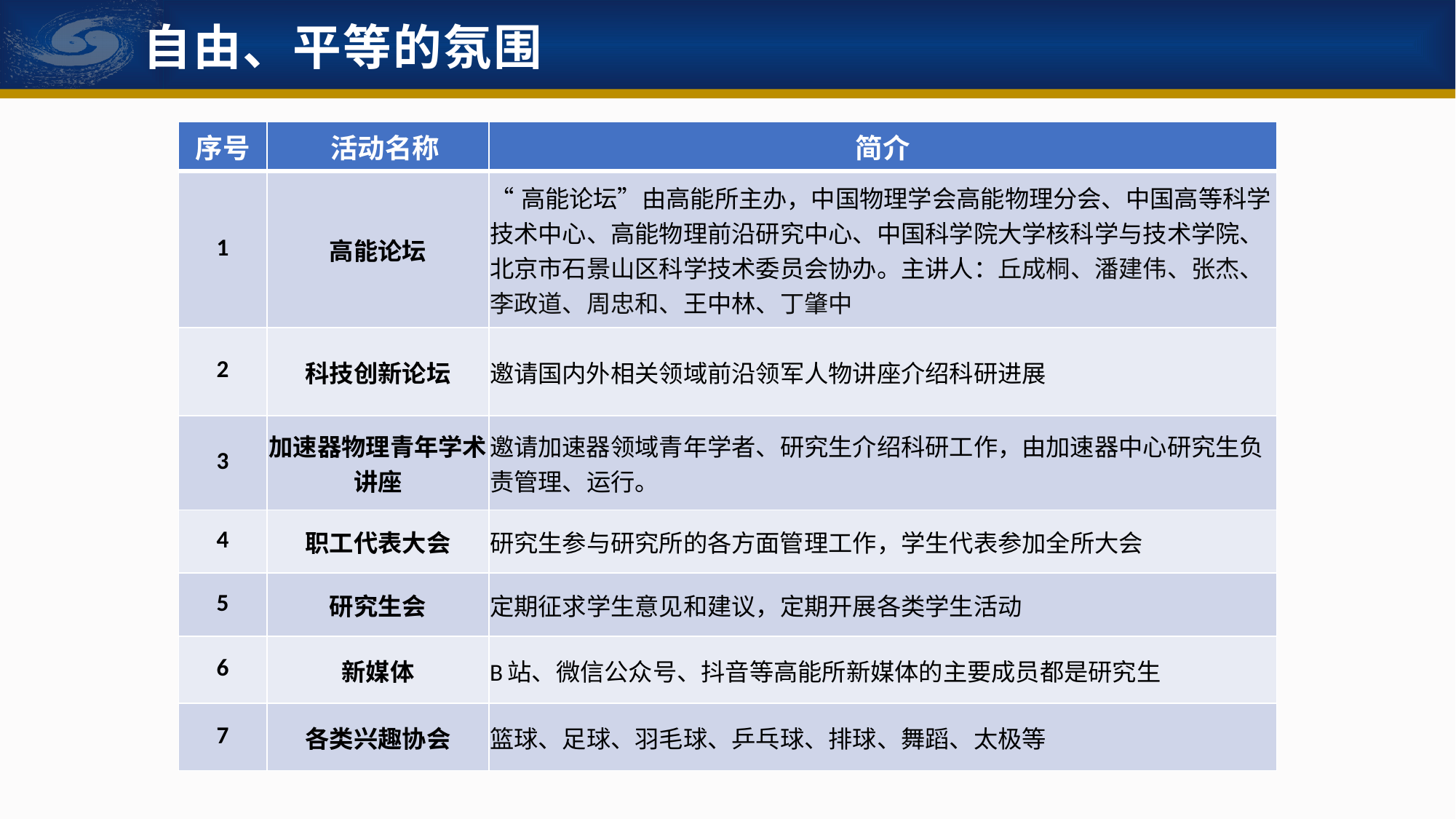

自由、平等的氛围
| 序号 | 活动名称 | 简介 |
| --- | --- | --- |
| 1 | 高能论坛 | “高能论坛”由高能所主办，中国物理学会高能物理分会、中国高等科学技术中心、高能物理前沿研究中心、中国科学院大学核科学与技术学院、北京市石景山区科学技术委员会协办。主讲人：丘成桐、潘建伟、张杰、李政道、周忠和、王中林、丁肇中 |
| 2 | 科技创新论坛 | 邀请国内外相关领域前沿领军人物讲座介绍科研进展 |
| 3 | 加速器物理青年学术讲座 | 邀请加速器领域青年学者、研究生介绍科研工作，由加速器中心研究生负责管理、运行。 |
| 4 | 职工代表大会 | 研究生参与研究所的各方面管理工作，学生代表参加全所大会 |
| 5 | 研究生会 | 定期征求学生意见和建议，定期开展各类学生活动 |
| 6 | 新媒体 | B站、微信公众号、抖音等高能所新媒体的主要成员都是研究生 |
| 7 | 各类兴趣协会 | 篮球、足球、羽毛球、乒乓球、排球、舞蹈、太极等 |